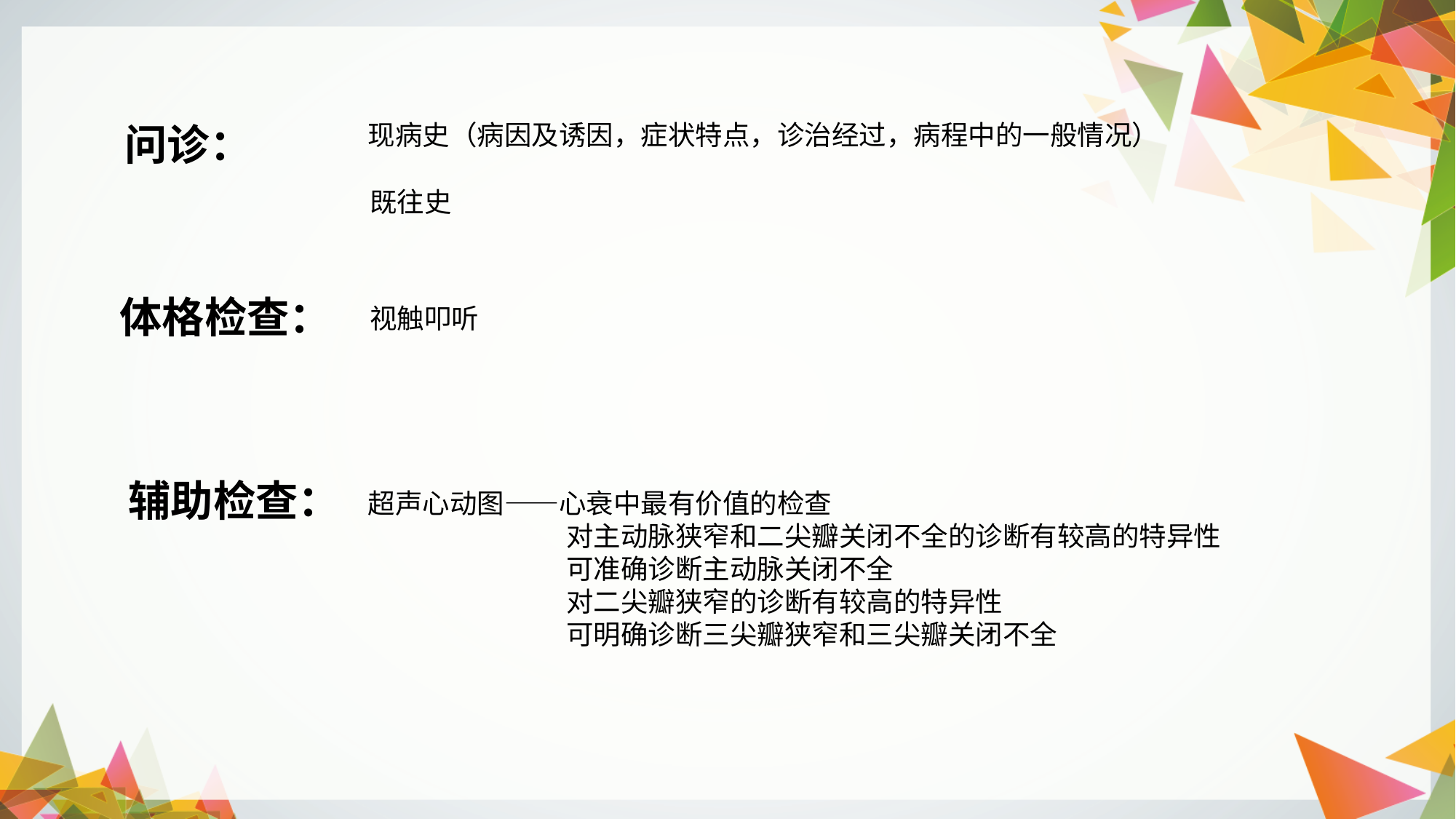

问诊：
现病史（病因及诱因，症状特点，诊治经过，病程中的一般情况）

既往史
体格检查：
视触叩听
辅助检查：
超声心动图——心衰中最有价值的检查
                               对主动脉狭窄和二尖瓣关闭不全的诊断有较高的特异性
                               可准确诊断主动脉关闭不全
                               对二尖瓣狭窄的诊断有较高的特异性
                               可明确诊断三尖瓣狭窄和三尖瓣关闭不全